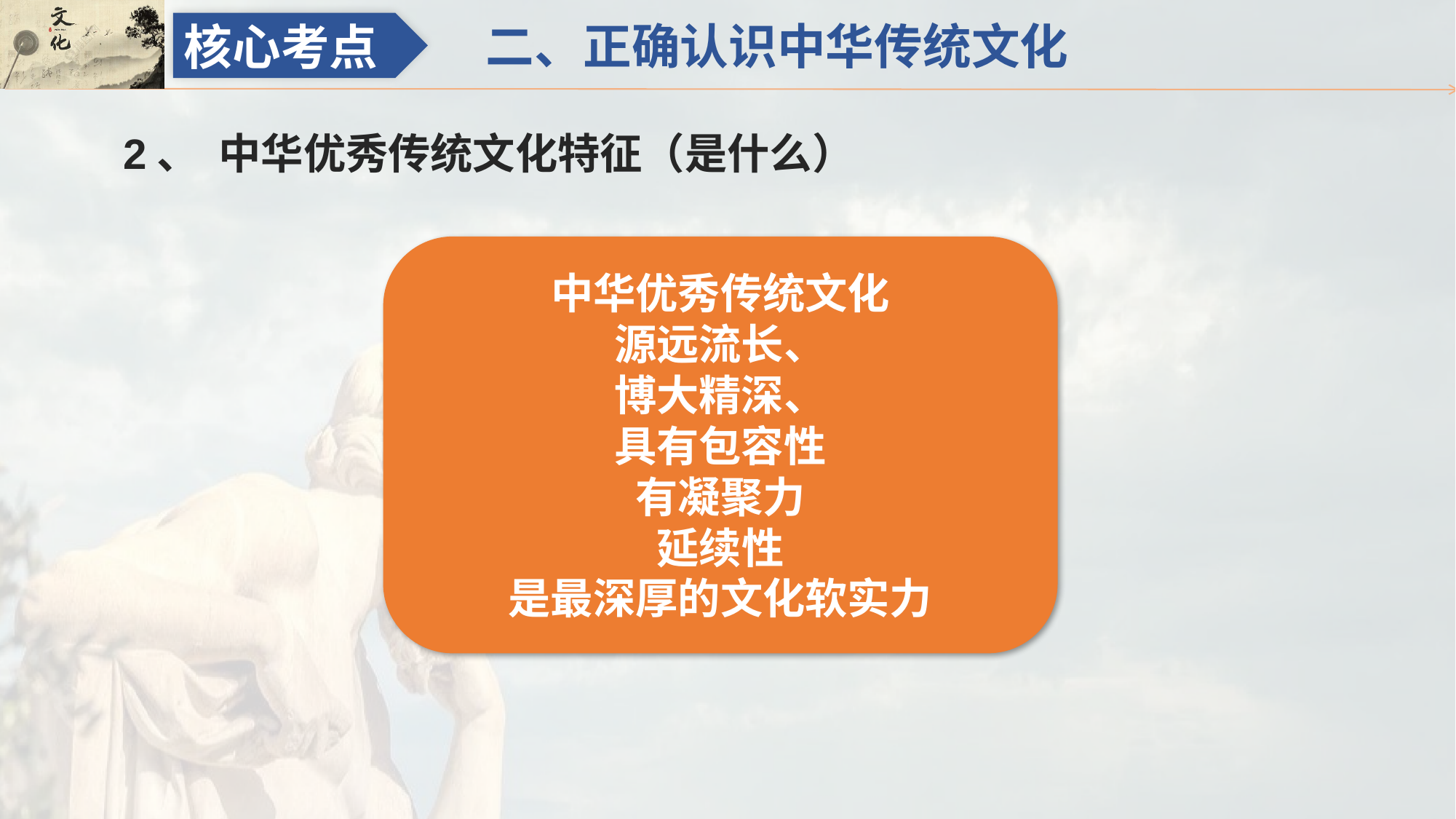

二、正确认识中华传统文化
核心考点
2、  中华优秀传统文化特征（是什么）
中华优秀传统文化
源远流长、
博大精深、
具有包容性
有凝聚力
延续性
是最深厚的文化软实力